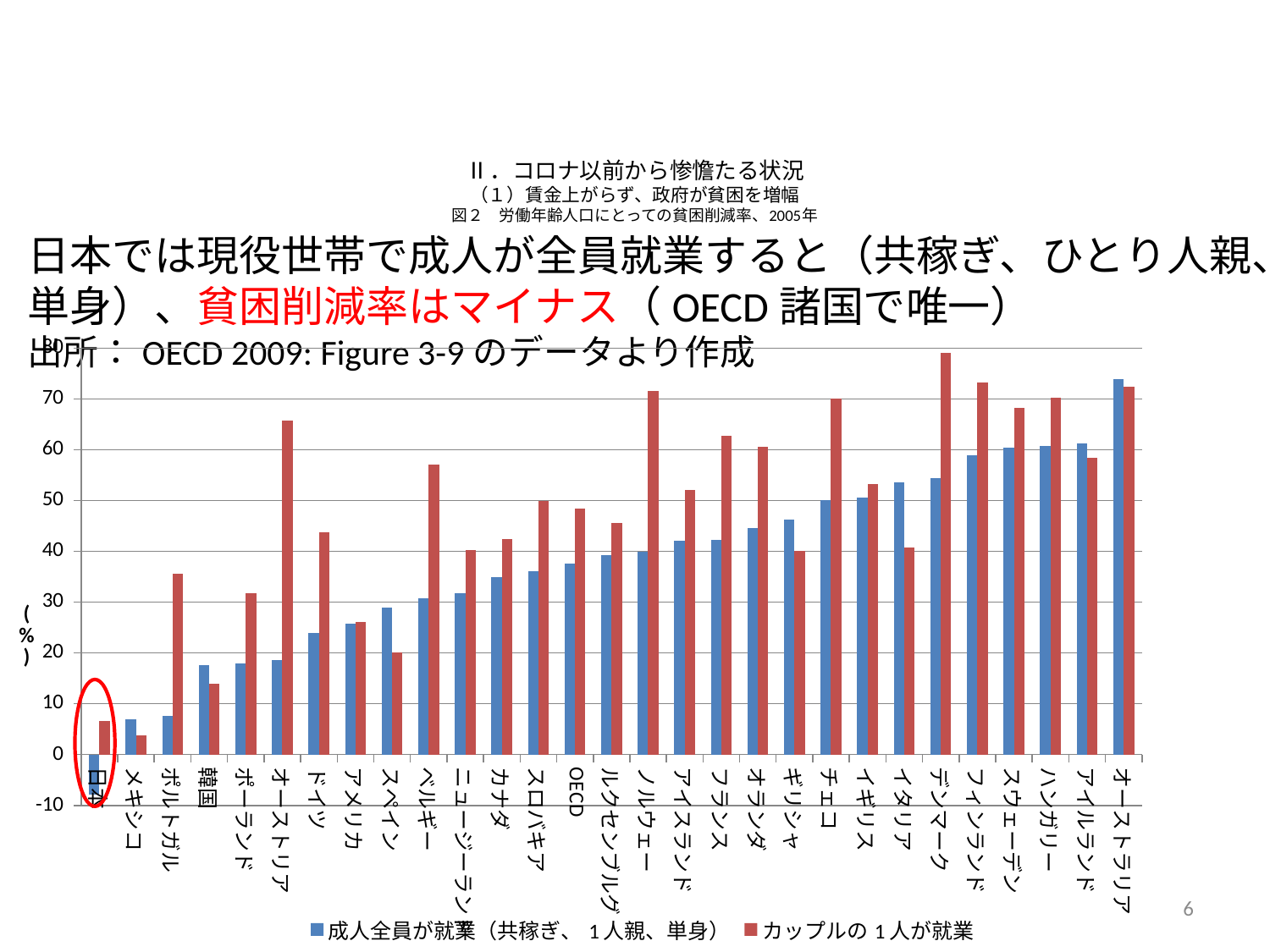

# Ⅱ．コロナ以前から惨憺たる状況 （１）賃金上がらず、政府が貧困を増幅 図２　労働年齢人口にとっての貧困削減率、2005年
日本では現役世帯で成人が全員就業すると（共稼ぎ、ひとり人親、単身）、貧困削減率はマイナス（OECD諸国で唯一）　
出所：OECD 2009: Figure 3-9のデータより作成

### Chart

| Category | 成人全員が就業（共稼ぎ、1人親、単身） | カップルの1人が就業 |
|---|---|---|
| 日本 | -7.888329365203657 | 6.652712171715187 |
| メキシコ | 6.8851927166607405 | 3.7278716186577605 |
| ポルトガル | 7.553427875144426 | 35.581278650986285 |
| 韓国 | 17.61342399117289 | 13.986472074671285 |
| ポーランド | 17.918131323765 | 31.771532160319733 |
| オーストリア | 18.61351941343436 | 65.69599731174796 |
| ドイツ | 24.001304758202192 | 43.80660462099995 |
| アメリカ | 25.8479788458502 | 26.168626312918185 |
| スペイン | 28.965506930012097 | 20.110849697614437 |
| ベルギー | 30.782014904397137 | 57.0524880275782 |
| ニュージーランド | 31.857179151439365 | 40.23406126897924 |
| カナダ | 34.97565858459232 | 42.42758169084998 |
| スロバキア | 36.037433144066924 | 49.98656288474909 |
| OECD | 37.55666654039072 | 48.40619393975249 |
| ルクセンブルグ | 39.33407183332624 | 45.54984264881875 |
| ノルウェー | 39.990706785891234 | 71.56717392033413 |
| アイスランド | 42.060865880251484 | 52.15707853961631 |
| フランス | 42.20496956891321 | 62.69467031806709 |
| オランダ | 44.668122581016284 | 60.533858447871204 |
| ギリシャ | 46.30323491569975 | 40.02189898152613 |
| チェコ | 50.12579651714481 | 70.15809476144938 |
| イギリス | 50.557507502357325 | 53.238574653516814 |
| イタリア | 53.64036332671019 | 40.71360695054076 |
| デンマーク | 54.39133897594396 | 79.07407005085315 |
| フィンランド | 58.8573590413205 | 73.18261133449663 |
| スウェーデン | 60.38139559449337 | 68.22801085167856 |
| ハンガリー | 60.74873084534757 | 70.29147515081867 |
| アイルランド | 61.29838990988522 | 58.34926423595436 |
| オーストラリア | 73.86136757910522 | 72.41056097574076 |
6